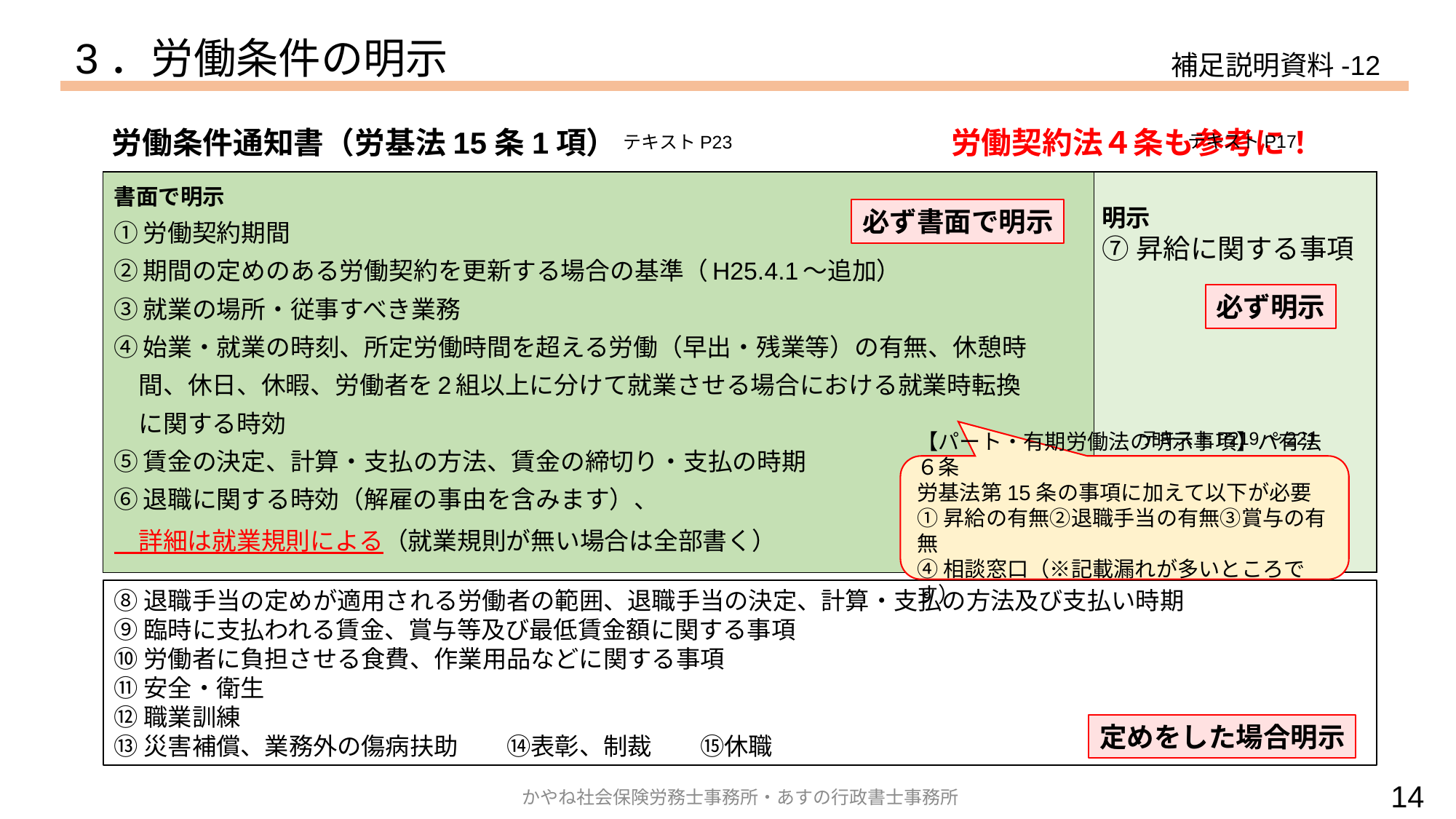

3．労働条件の明示
補足説明資料-12
労働条件通知書（労基法15条1項）　　　　　　　　　　　労働契約法４条も参考に！
テキストP17
テキストP23

書面で明示
①労働契約期間
②期間の定めのある労働契約を更新する場合の基準（H25.4.1～追加）
③就業の場所・従事すべき業務
④始業・就業の時刻、所定労働時間を超える労働（早出・残業等）の有無、休憩時
　間、休日、休暇、労働者を2組以上に分けて就業させる場合における就業時転換
　に関する時効
⑤賃金の決定、計算・支払の方法、賃金の締切り・支払の時期
⑥退職に関する時効（解雇の事由を含みます）、
　詳細は就業規則による（就業規則が無い場合は全部書く）
明示
⑦昇給に関する事項
必ず書面で明示
必ず明示
テキストP219～221
【パート・有期労働法の明示事項】パ有法６条
労基法第15条の事項に加えて以下が必要
①昇給の有無②退職手当の有無③賞与の有無
④相談窓口（※記載漏れが多いところです）
⑧退職手当の定めが適用される労働者の範囲、退職手当の決定、計算・支払の方法及び支払い時期
⑨臨時に支払われる賃金、賞与等及び最低賃金額に関する事項
⑩労働者に負担させる食費、作業用品などに関する事項
⑪安全・衛生
⑫職業訓練
⑬災害補償、業務外の傷病扶助　　⑭表彰、制裁　　⑮休職
定めをした場合明示
14
かやね社会保険労務士事務所・あすの行政書士事務所